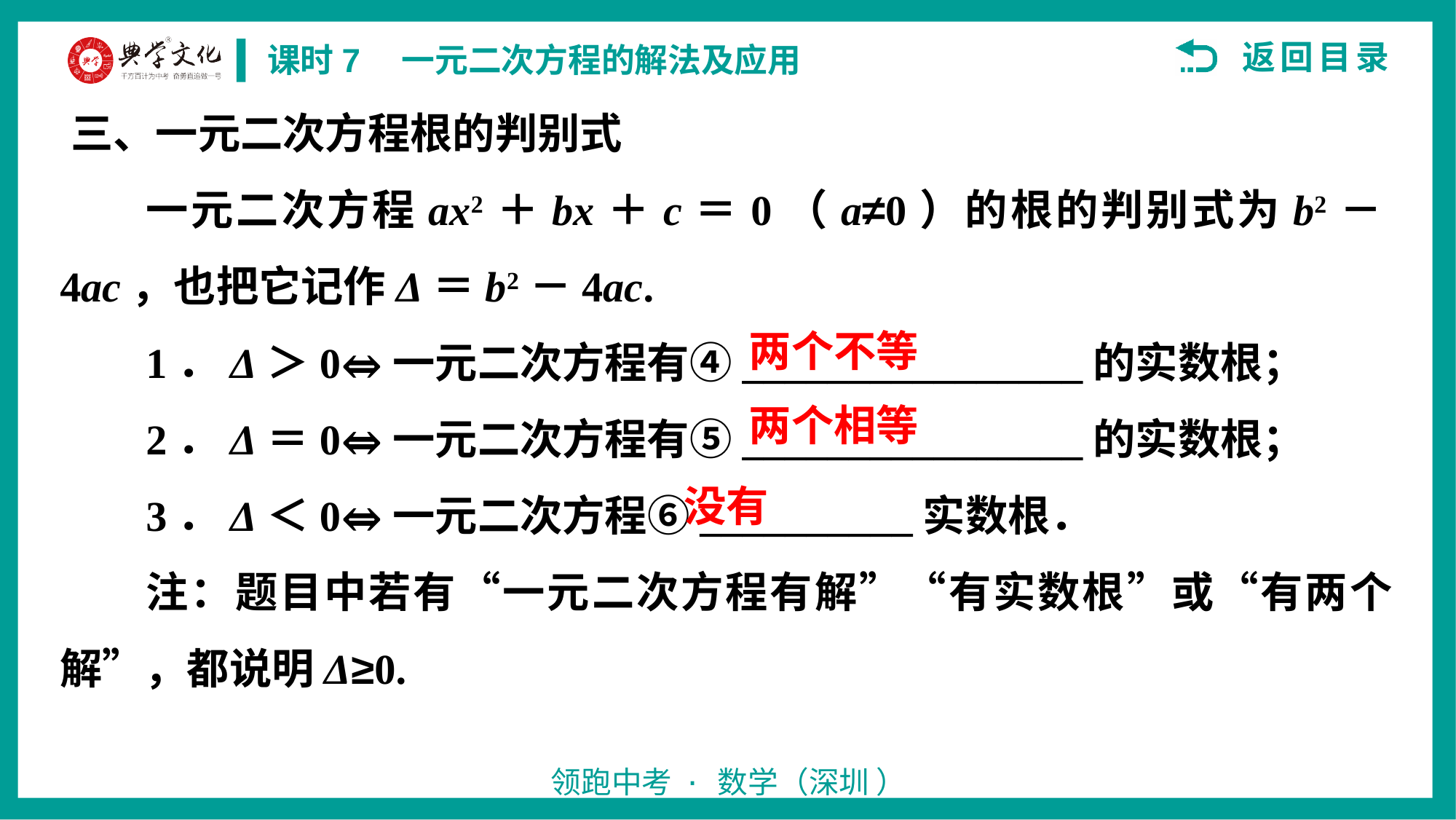

三、一元二次方程根的判别式
一元二次方程ax2＋bx＋c＝0（a≠0）的根的判别式为b2－4ac，也把它记作Δ＝b2－4ac.
1．Δ＞0⇔一元二次方程有④________________的实数根；
2．Δ＝0⇔一元二次方程有⑤________________的实数根；
3．Δ＜0⇔一元二次方程⑥__________实数根．
注：题目中若有“一元二次方程有解”“有实数根”或“有两个解”，都说明Δ≥0.
两个不等
两个相等
没有